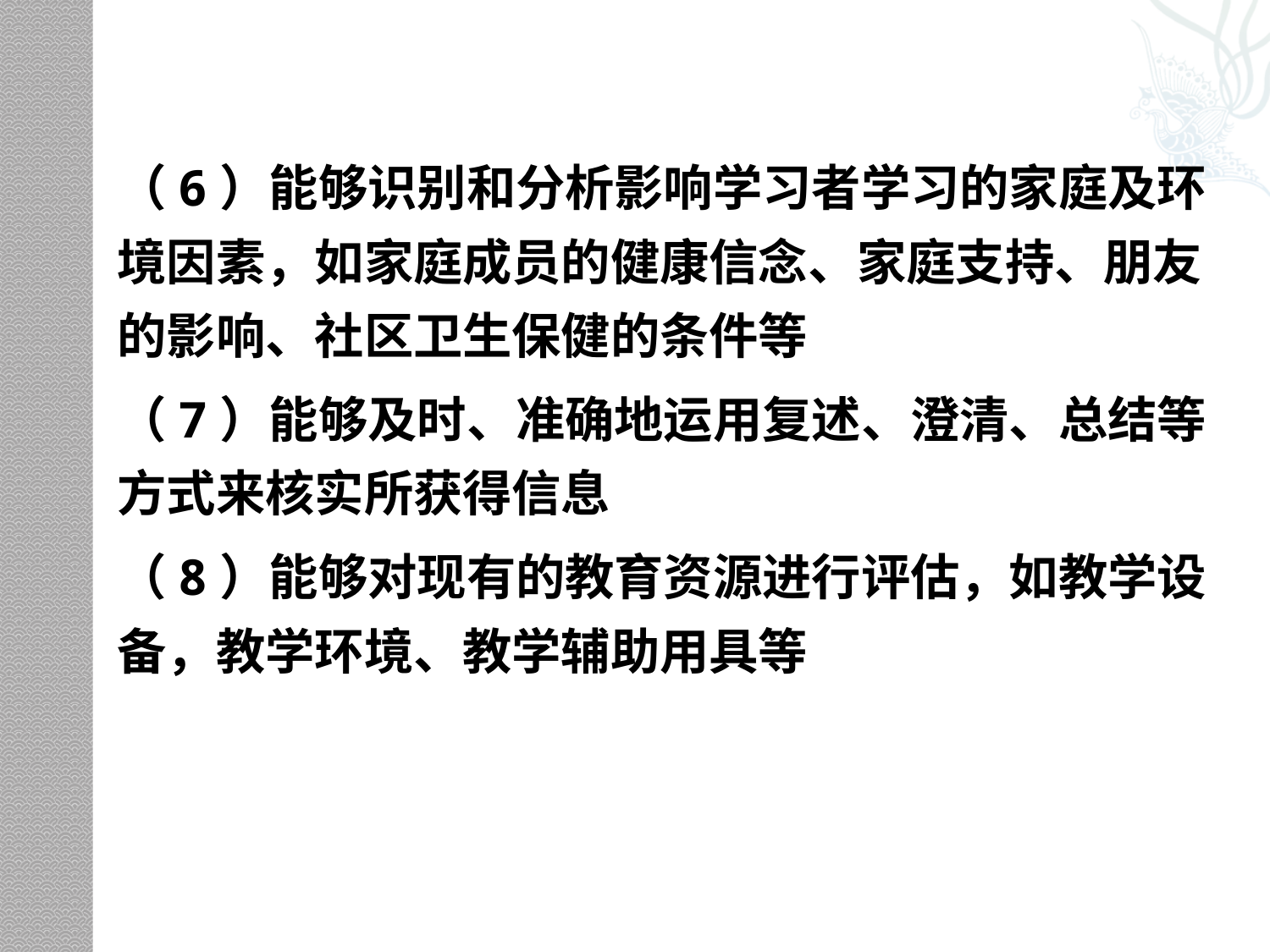

#
（6）能够识别和分析影响学习者学习的家庭及环境因素，如家庭成员的健康信念、家庭支持、朋友的影响、社区卫生保健的条件等
（7）能够及时、准确地运用复述、澄清、总结等方式来核实所获得信息
（8）能够对现有的教育资源进行评估，如教学设备，教学环境、教学辅助用具等